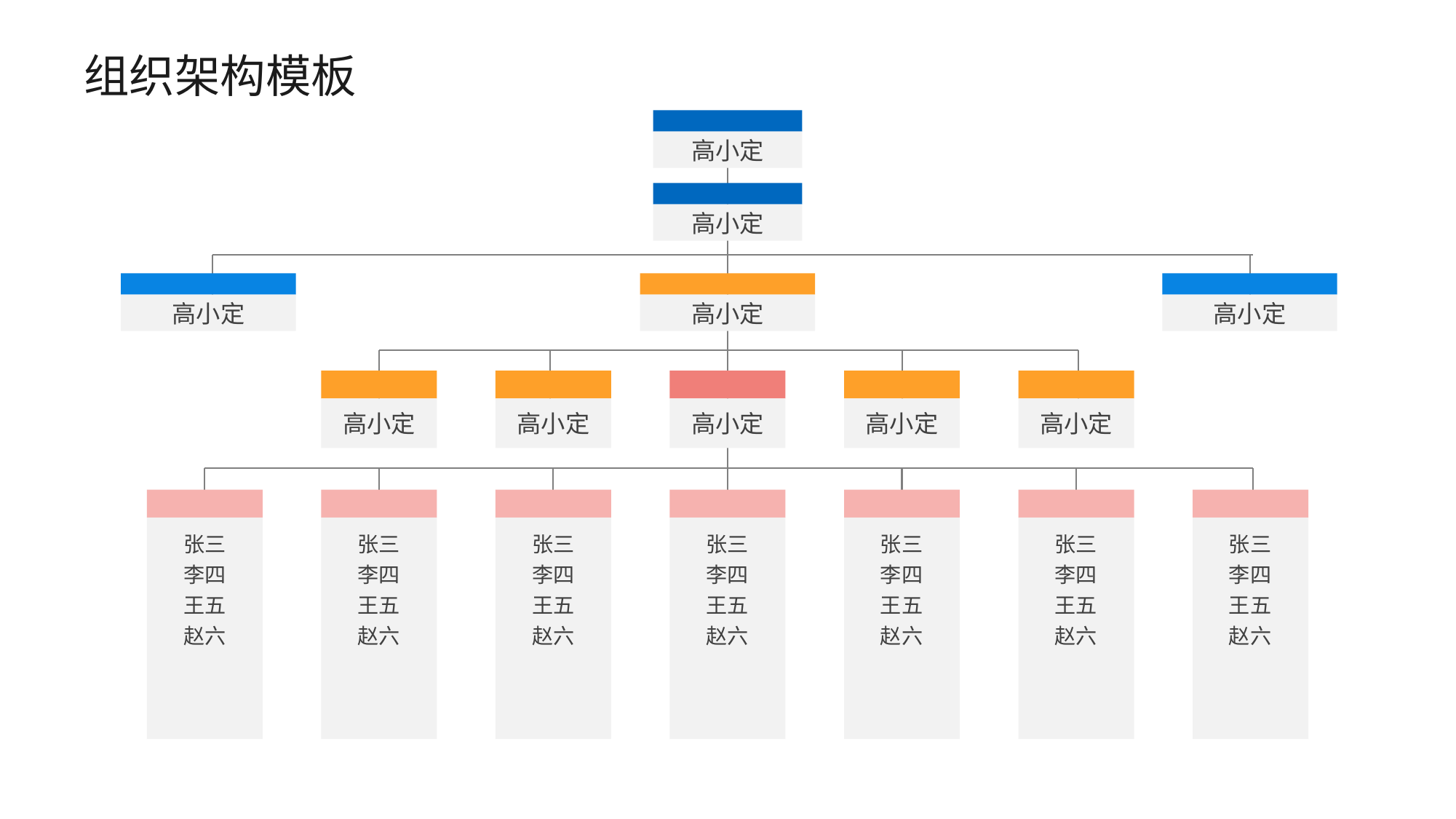

组织架构模板

高小定

高小定

高小定
高小定
高小定

高小定
高小定
高小定
高小定
高小定

张三
李四
王五
赵六
张三
李四
王五
赵六
张三
李四
王五
赵六
张三
李四
王五
赵六
张三
李四
王五
赵六
张三
李四
王五
赵六
张三
李四
王五
赵六